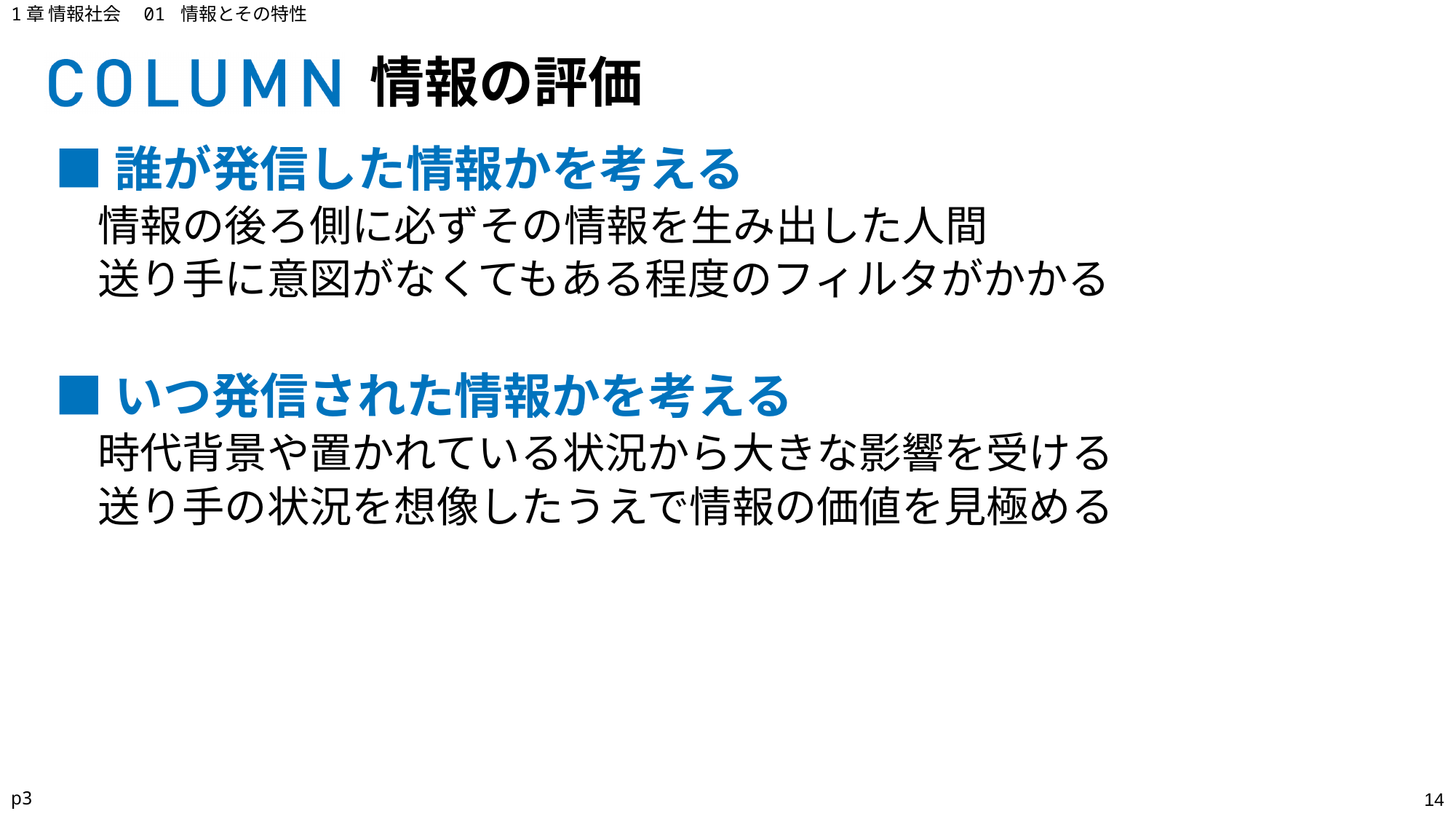

1章 情報社会　01 情報とその特性

情報の評価
■誰が発信した情報かを考える
情報の後ろ側に必ずその情報を生み出した人間
送り手に意図がなくてもある程度のフィルタがかかる

■いつ発信された情報かを考える
時代背景や置かれている状況から大きな影響を受ける
送り手の状況を想像したうえで情報の価値を見極める
p3
14